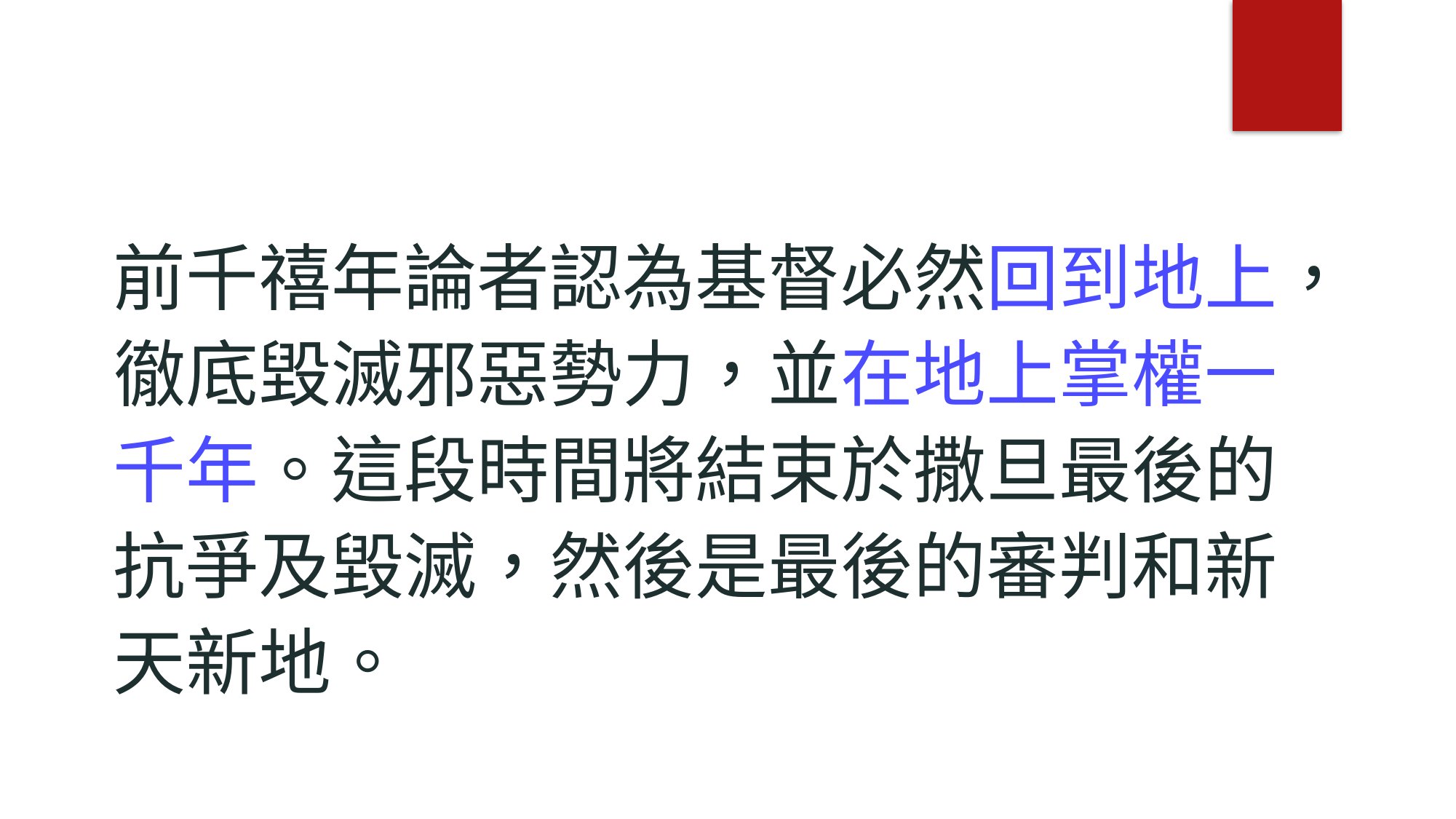

前千禧年論者認為基督必然回到地上，徹底毀滅邪惡勢力，並在地上掌權一千年。這段時間將結束於撒旦最後的抗爭及毀滅，然後是最後的審判和新天新地。